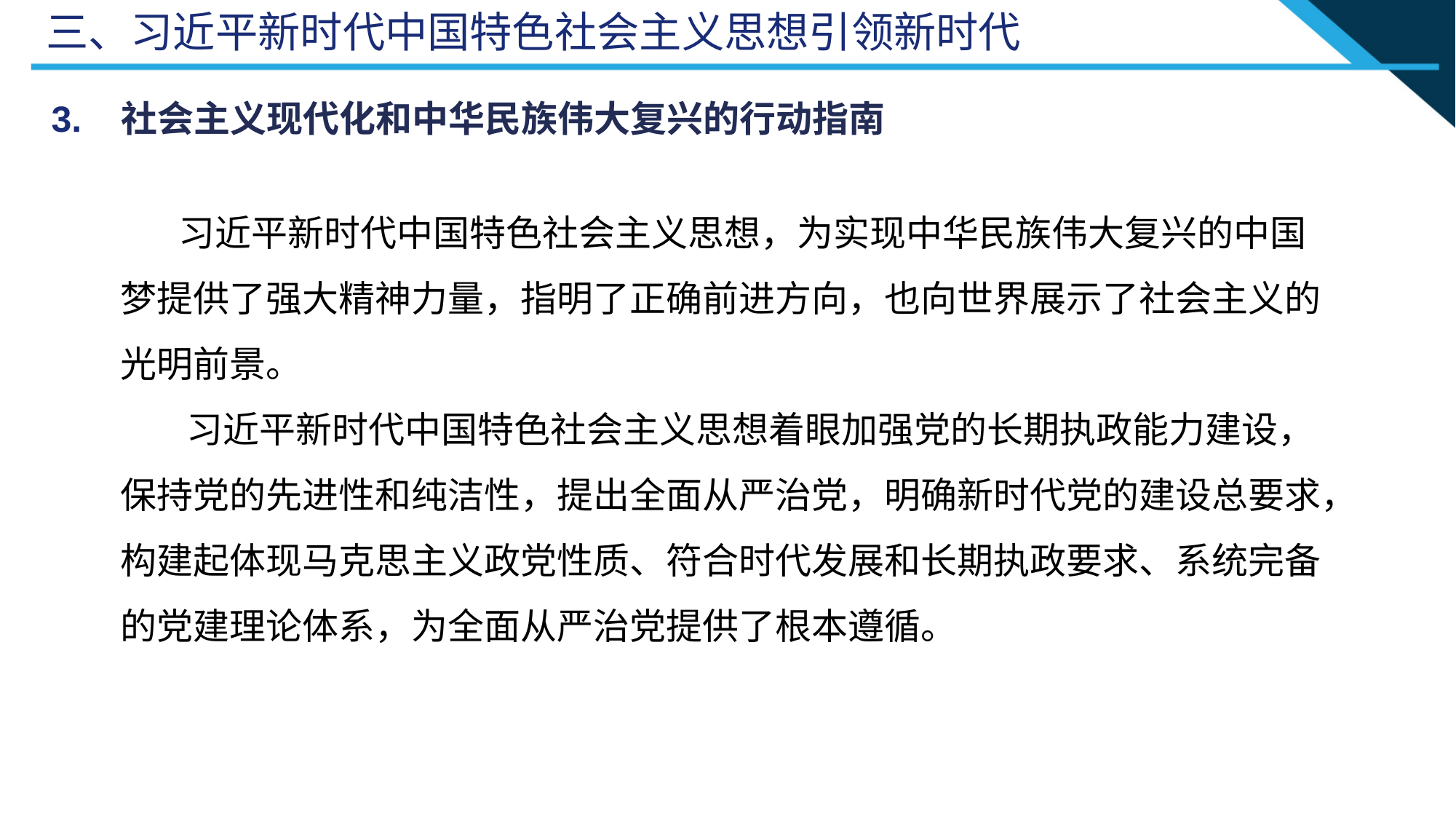

三、习近平新时代中国特色社会主义思想引领新时代
    3.   社会主义现代化和中华民族伟大复兴的行动指南

      习近平新时代中国特色社会主义思想，为实现中华民族伟大复兴的中国梦提供了强大精神力量，指明了正确前进方向，也向世界展示了社会主义的光明前景。
       习近平新时代中国特色社会主义思想着眼加强党的长期执政能力建设，保持党的先进性和纯洁性，提出全面从严治党，明确新时代党的建设总要求，构建起体现马克思主义政党性质、符合时代发展和长期执政要求、系统完备的党建理论体系，为全面从严治党提供了根本遵循。